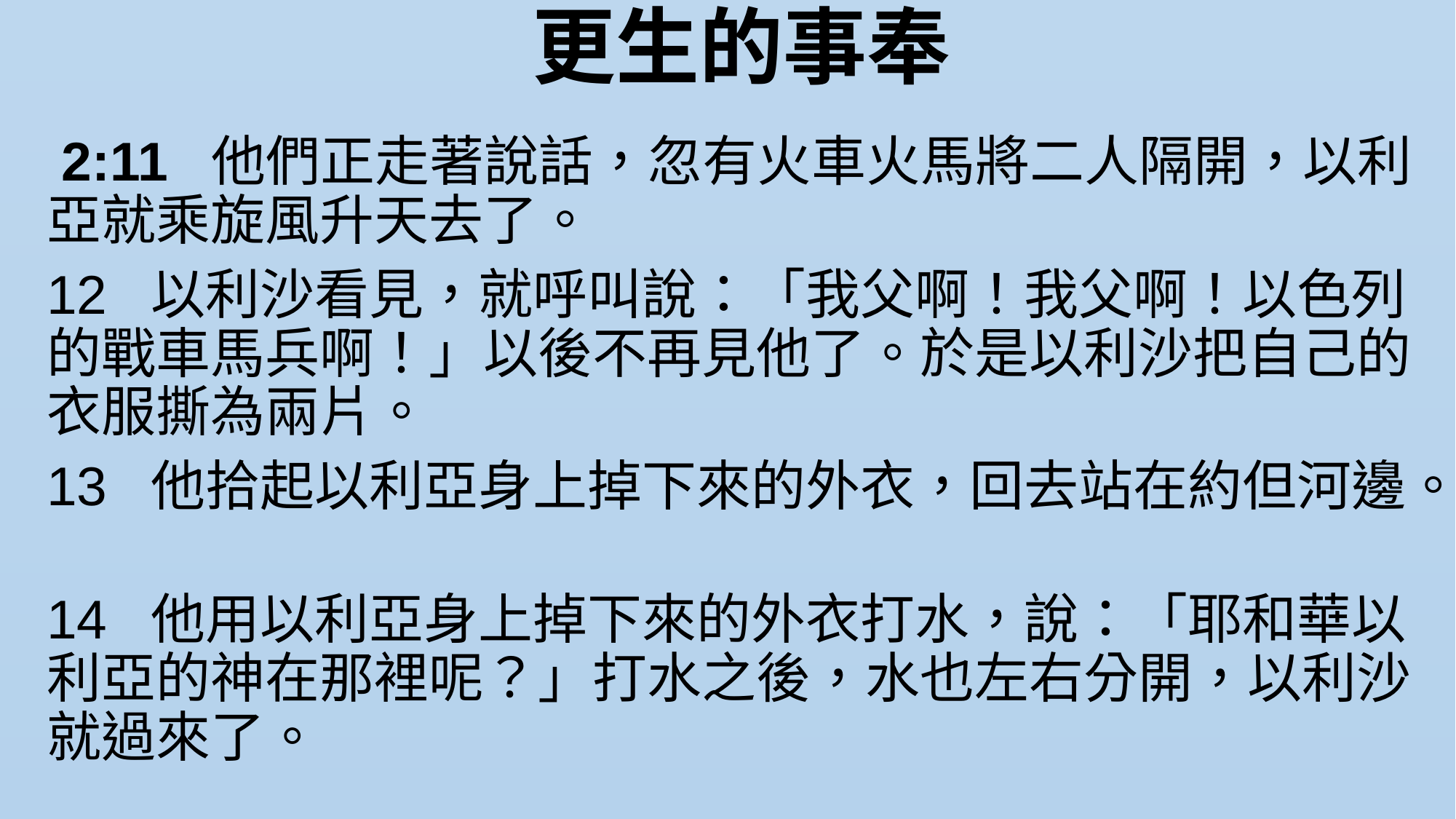

# 更生的事奉
 2:11  他們正走著說話，忽有火車火馬將二人隔開，以利亞就乘旋風升天去了。
12  以利沙看見，就呼叫說：「我父啊！我父啊！以色列的戰車馬兵啊！」以後不再見他了。於是以利沙把自己的衣服撕為兩片。
13  他拾起以利亞身上掉下來的外衣，回去站在約但河邊。
14  他用以利亞身上掉下來的外衣打水，說：「耶和華以利亞的神在那裡呢？」打水之後，水也左右分開，以利沙就過來了。